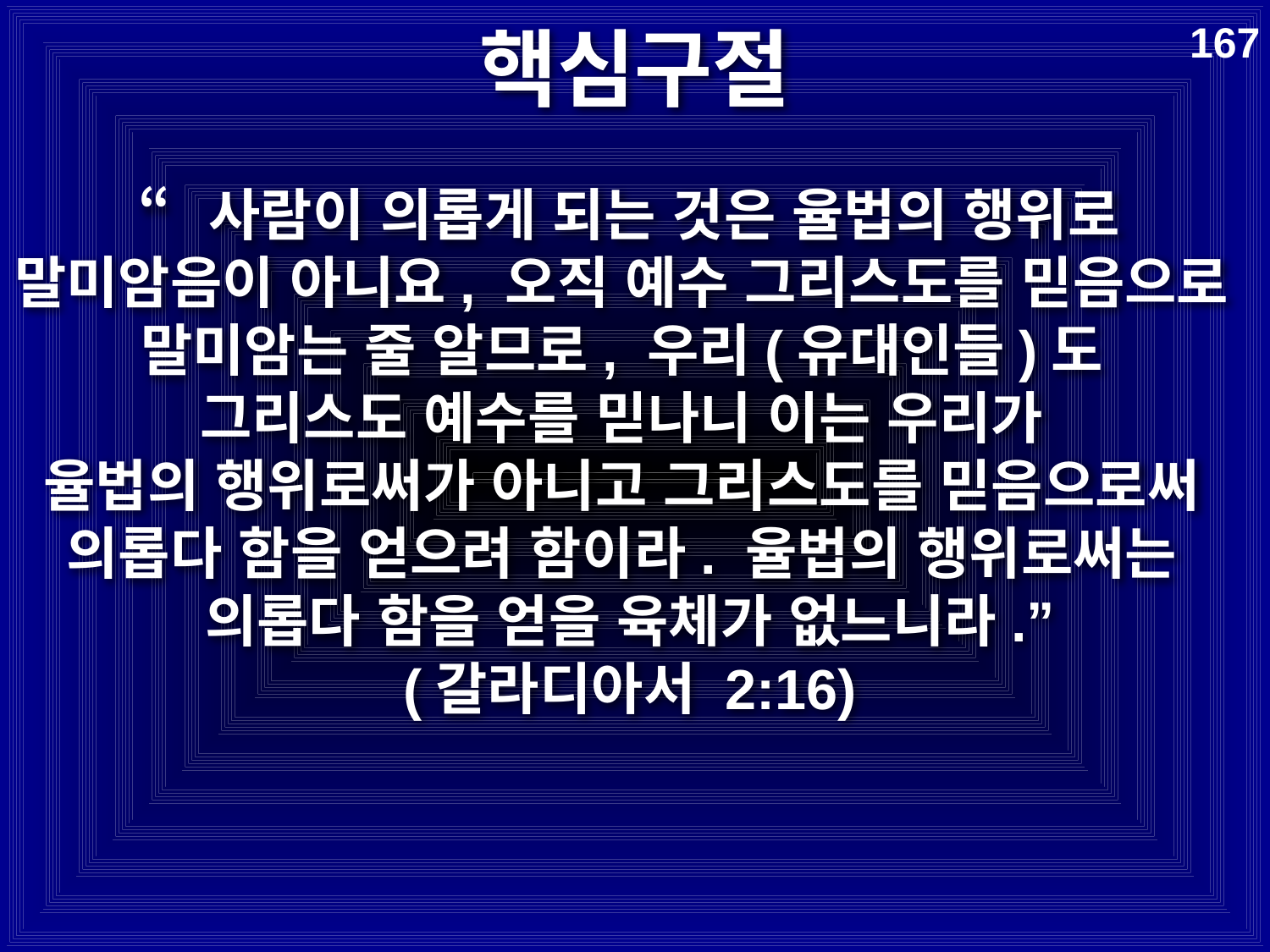

# 핵심구절
167

“사람이 의롭게 되는 것은 율법의 행위로 말미암음이 아니요, 오직 예수 그리스도를 믿음으로
말미암는 줄 알므로, 우리(유대인들)도
그리스도 예수를 믿나니 이는 우리가
율법의 행위로써가 아니고 그리스도를 믿음으로써
의롭다 함을 얻으려 함이라. 율법의 행위로써는
의롭다 함을 얻을 육체가 없느니라.”
(갈라디아서 2:16)